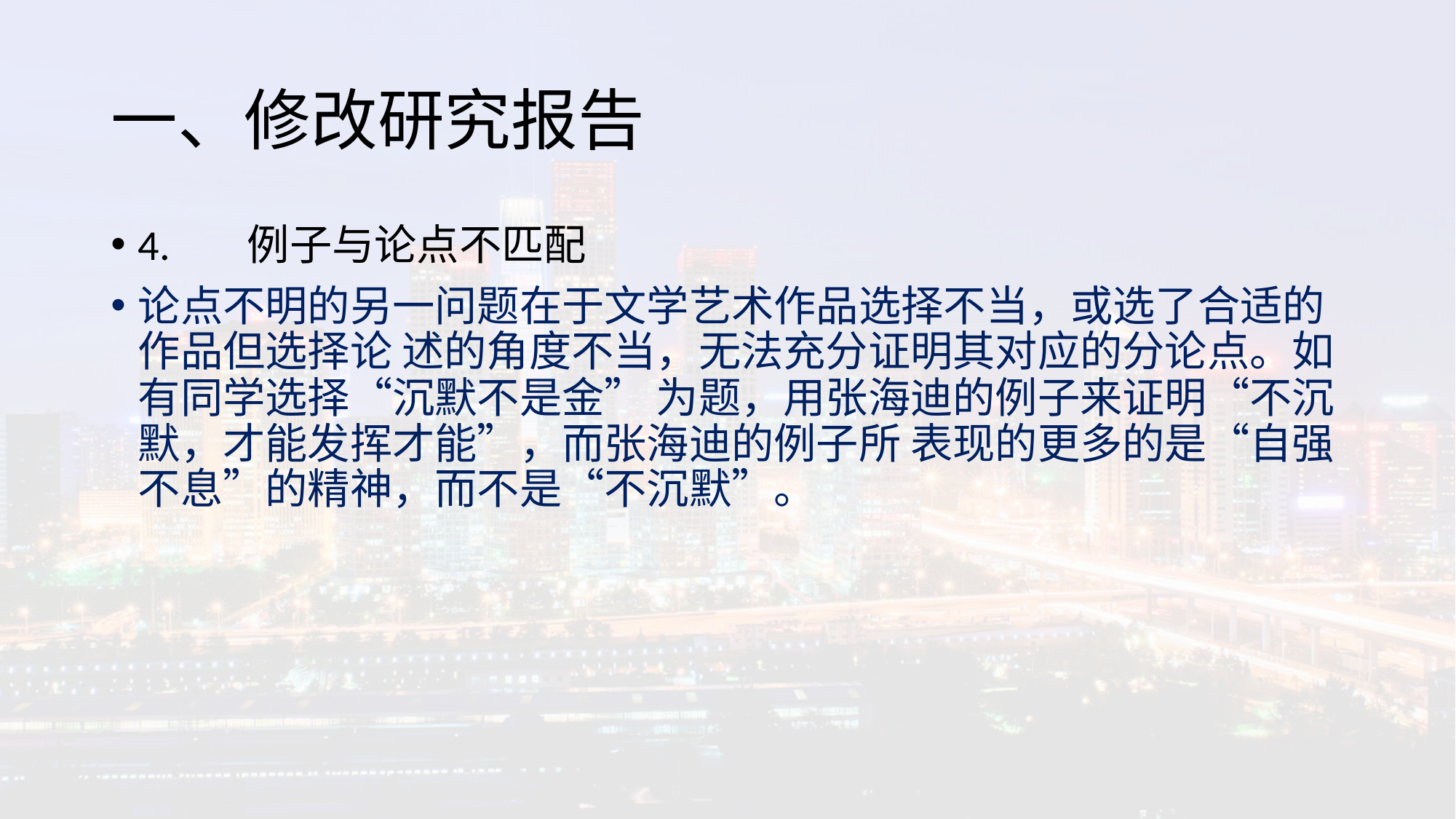

# 一、修改研究报告
4.	例子与论点不匹配
论点不明的另一问题在于文学艺术作品选择不当，或选了合适的作品但选择论 述的角度不当，无法充分证明其对应的分论点。如有同学选择“沉默不是金” 为题，用张海迪的例子来证明“不沉默，才能发挥才能”，而张海迪的例子所 表现的更多的是“自强不息”的精神，而不是“不沉默”。